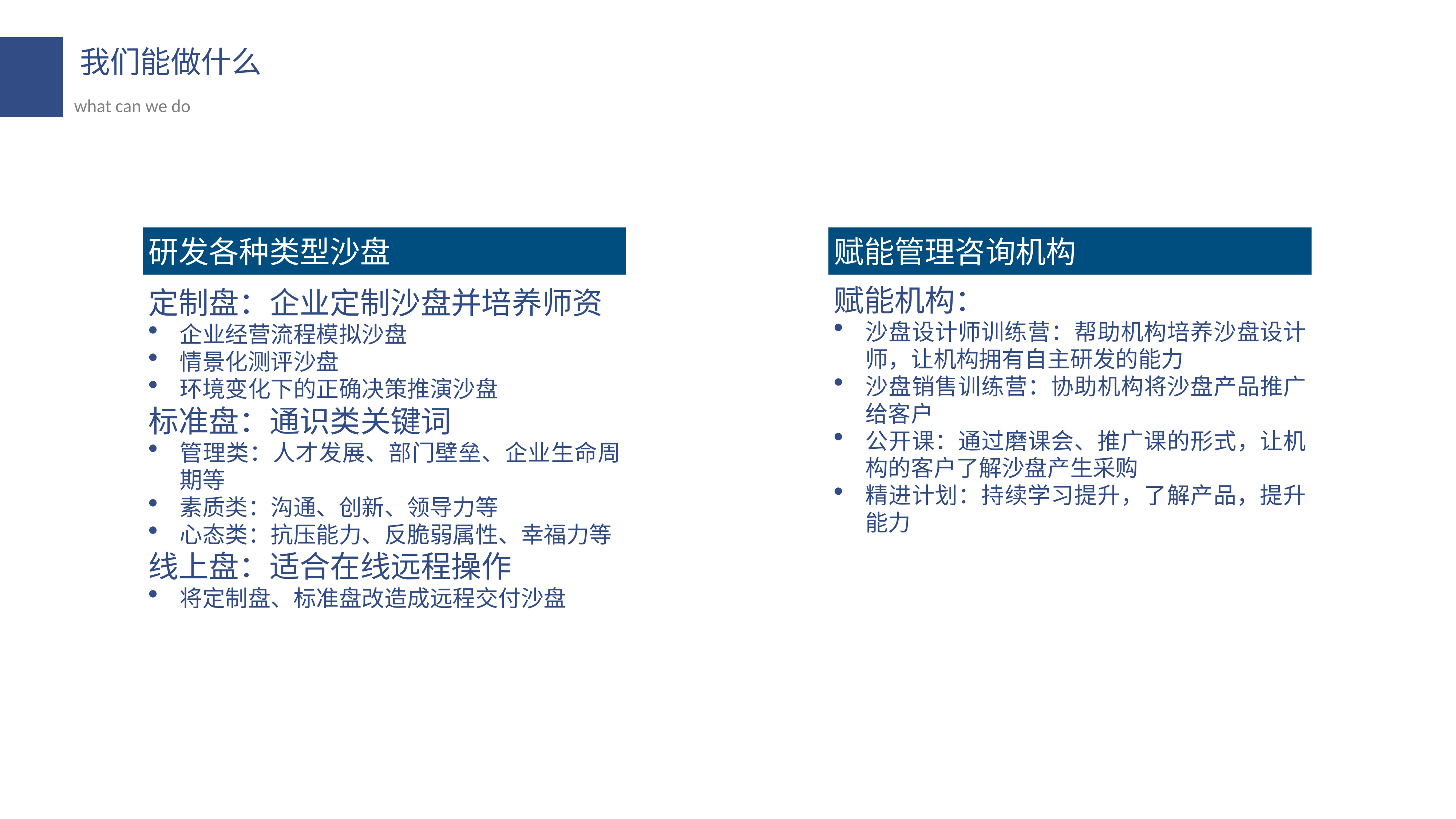

我们能做什么
what can we do
研发各种类型沙盘
赋能管理咨询机构
赋能机构：
沙盘设计师训练营：帮助机构培养沙盘设计师，让机构拥有自主研发的能力
沙盘销售训练营：协助机构将沙盘产品推广给客户
公开课：通过磨课会、推广课的形式，让机构的客户了解沙盘产生采购
精进计划：持续学习提升，了解产品，提升能力
定制盘：企业定制沙盘并培养师资
企业经营流程模拟沙盘
情景化测评沙盘
环境变化下的正确决策推演沙盘
标准盘：通识类关键词
管理类：人才发展、部门壁垒、企业生命周期等
素质类：沟通、创新、领导力等
心态类：抗压能力、反脆弱属性、幸福力等
线上盘：适合在线远程操作
将定制盘、标准盘改造成远程交付沙盘